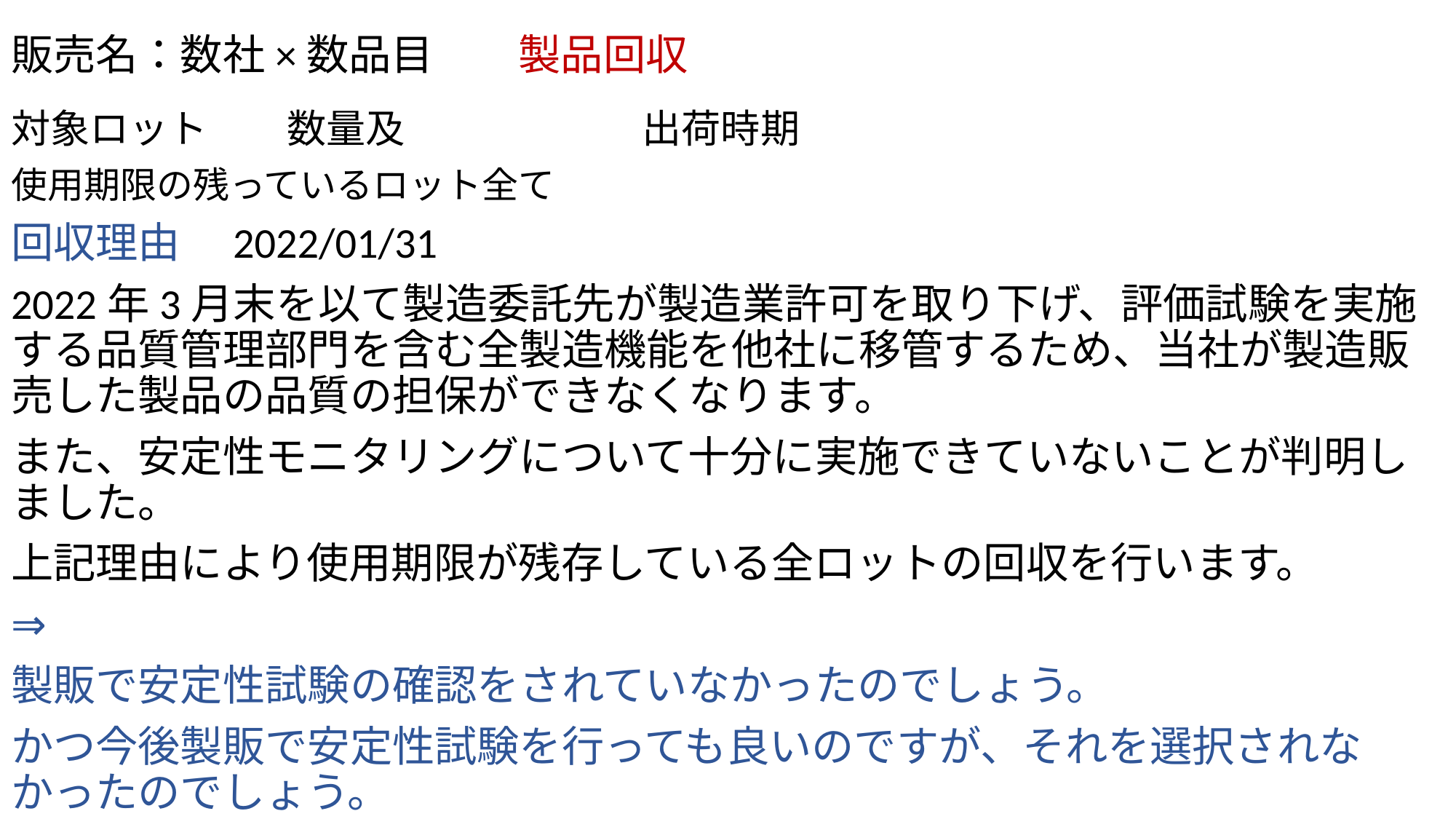

# 販売名：数社×数品目　　製品回収
対象ロット　　数量及　　　　　　出荷時期
使用期限の残っているロット全て
回収理由　2022/01/31
2022年3月末を以て製造委託先が製造業許可を取り下げ、評価試験を実施する品質管理部門を含む全製造機能を他社に移管するため、当社が製造販売した製品の品質の担保ができなくなります。
また、安定性モニタリングについて十分に実施できていないことが判明しました。
上記理由により使用期限が残存している全ロットの回収を行います。
⇒
製販で安定性試験の確認をされていなかったのでしょう。
かつ今後製販で安定性試験を行っても良いのですが、それを選択されなかったのでしょう。